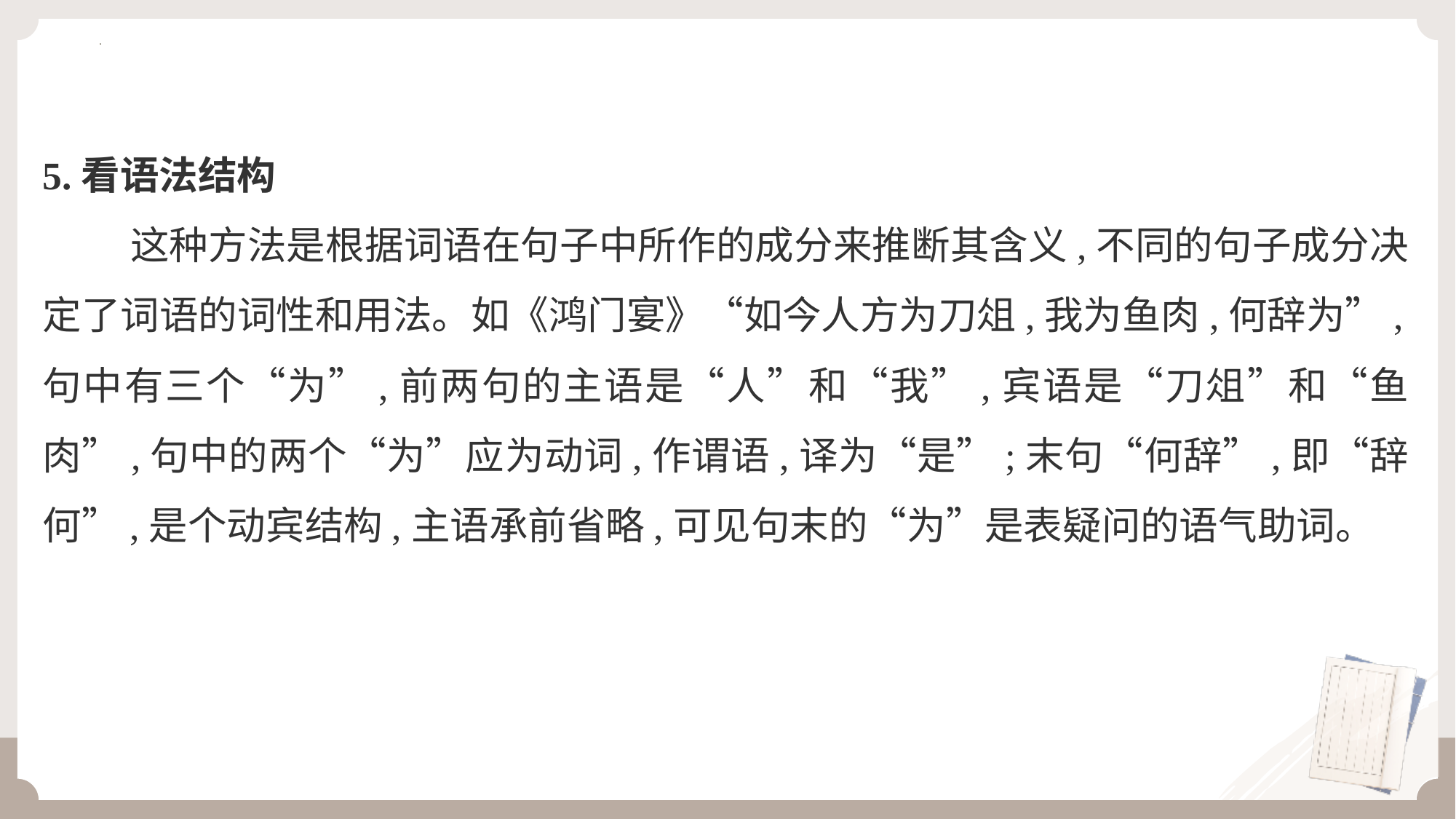

5.看语法结构
    这种方法是根据词语在句子中所作的成分来推断其含义,不同的句子成分决定了词语的词性和用法。如《鸿门宴》“如今人方为刀俎,我为鱼肉,何辞为”,句中有三个“为”,前两句的主语是“人”和“我”,宾语是“刀俎”和“鱼肉”,句中的两个“为”应为动词,作谓语,译为“是”;末句“何辞”,即“辞何”,是个动宾结构,主语承前省略,可见句末的“为”是表疑问的语气助词。